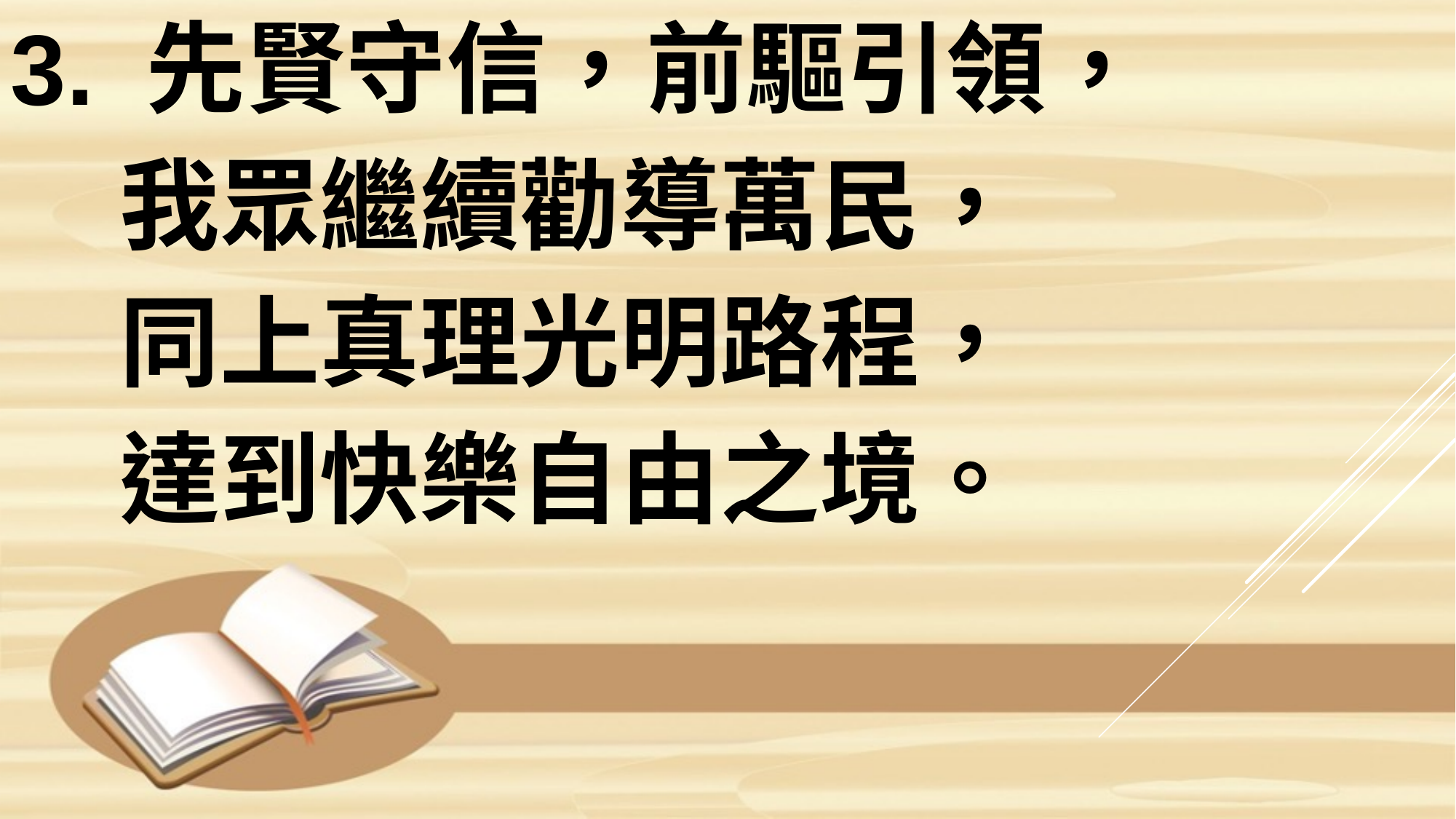

3. 先賢守信，前驅引領，
	我眾繼續勸導萬民，
	同上真理光明路程，
	達到快樂自由之境。